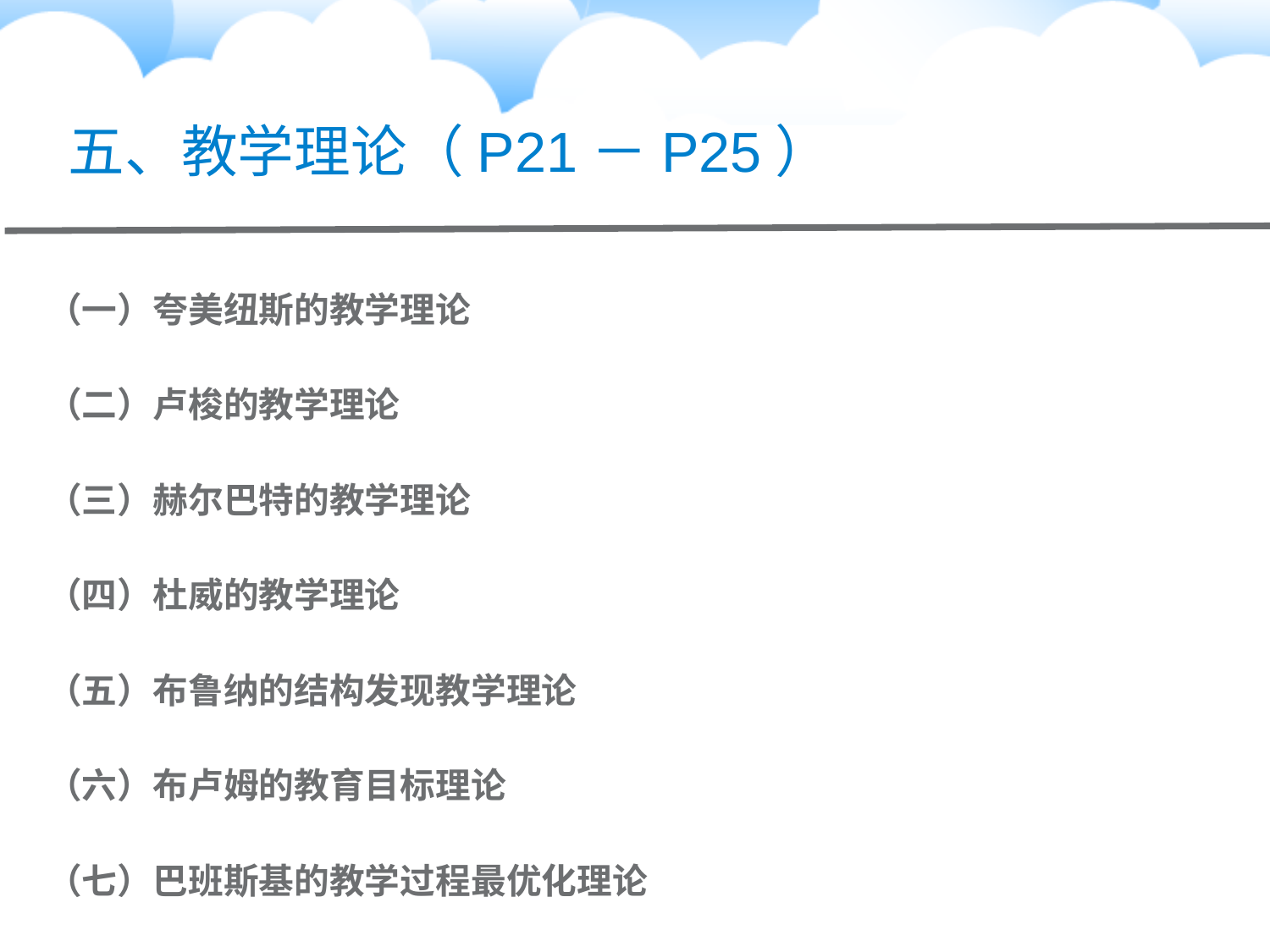

# 五、教学理论（P21－P25）
（一）夸美纽斯的教学理论
（二）卢梭的教学理论
（三）赫尔巴特的教学理论
（四）杜威的教学理论
（五）布鲁纳的结构发现教学理论
（六）布卢姆的教育目标理论
（七）巴班斯基的教学过程最优化理论
（八）维果茨基的最近发展区理论
（九）赞可夫的发展教学理论